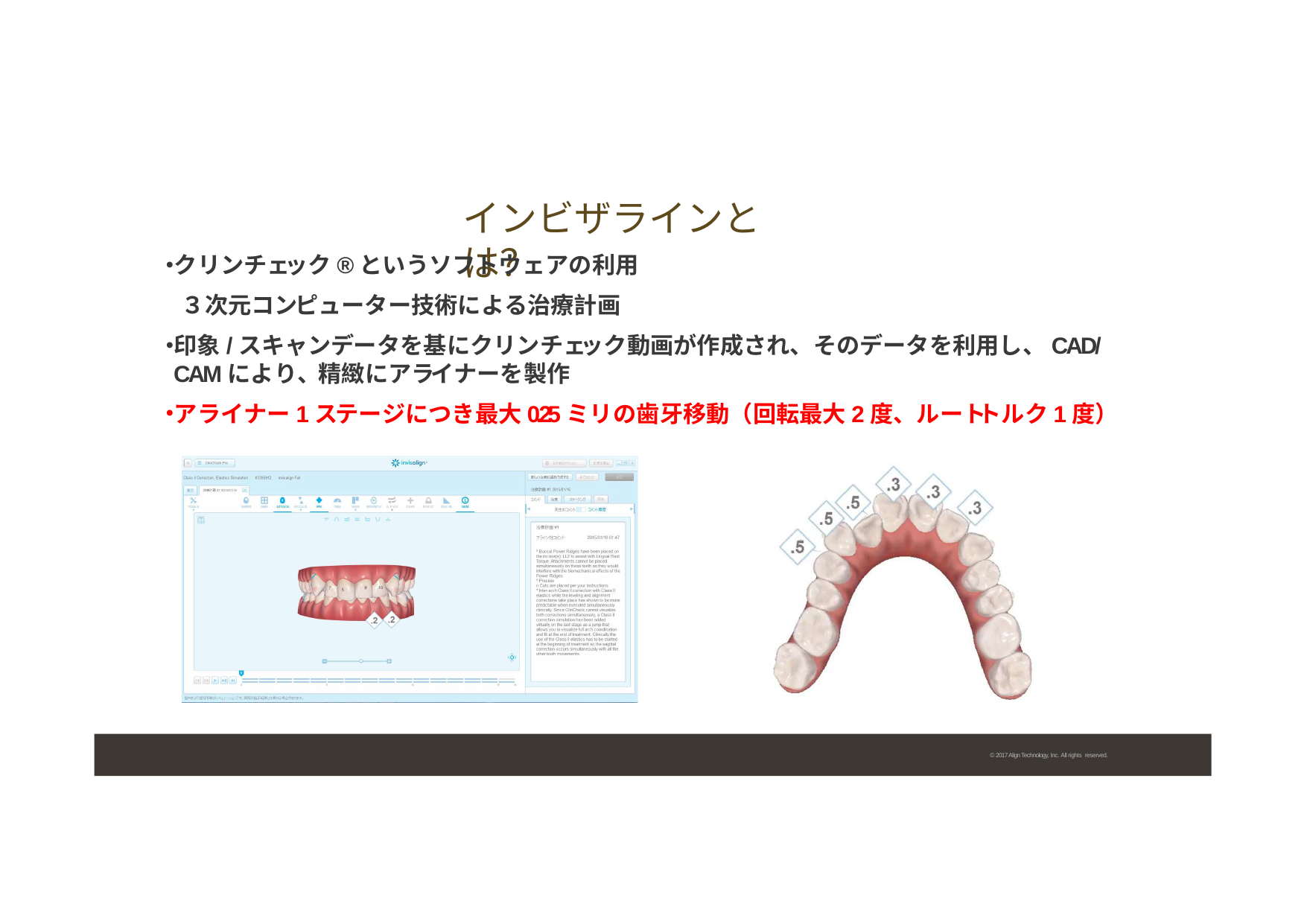

# インビザラインとは？
クリンチェック®というソフトウェアの利用
３次元コンピューター技術による治療計画
印象/スキャンデータを基にクリンチェック動画が作成され、そのデータを利用し、CAD/CAMにより、 精緻にアライナーを製作
アライナー1ステージにつき最大0.25ミリの歯牙移動（回転最大2度、ルートトルク1度）

© 2017 Align Technology, Inc. All rights reserved.